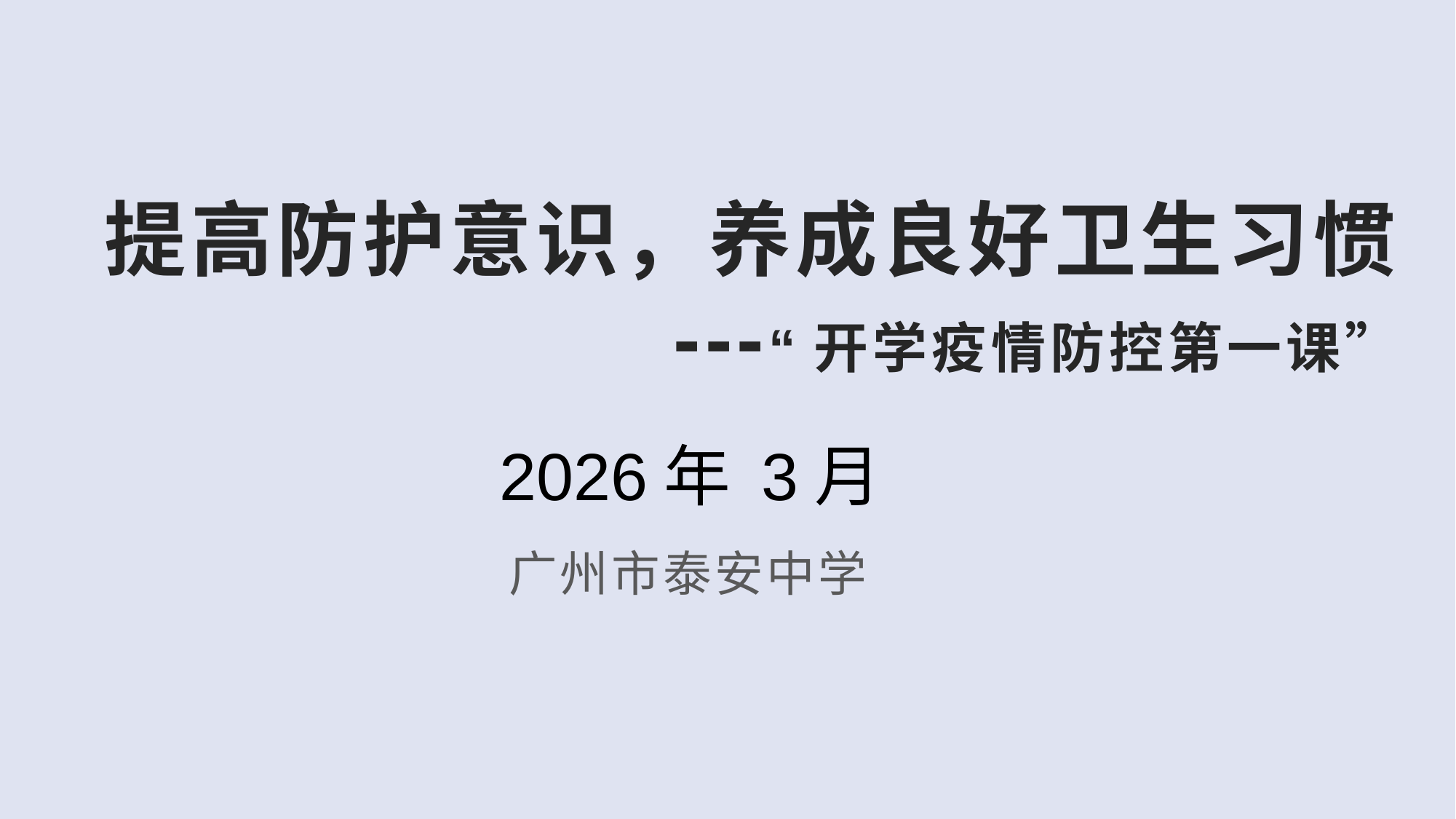

# 提高防护意识，养成良好卫生习惯 ---“开学疫情防控第一课”
2026年 3月
广州市泰安中学